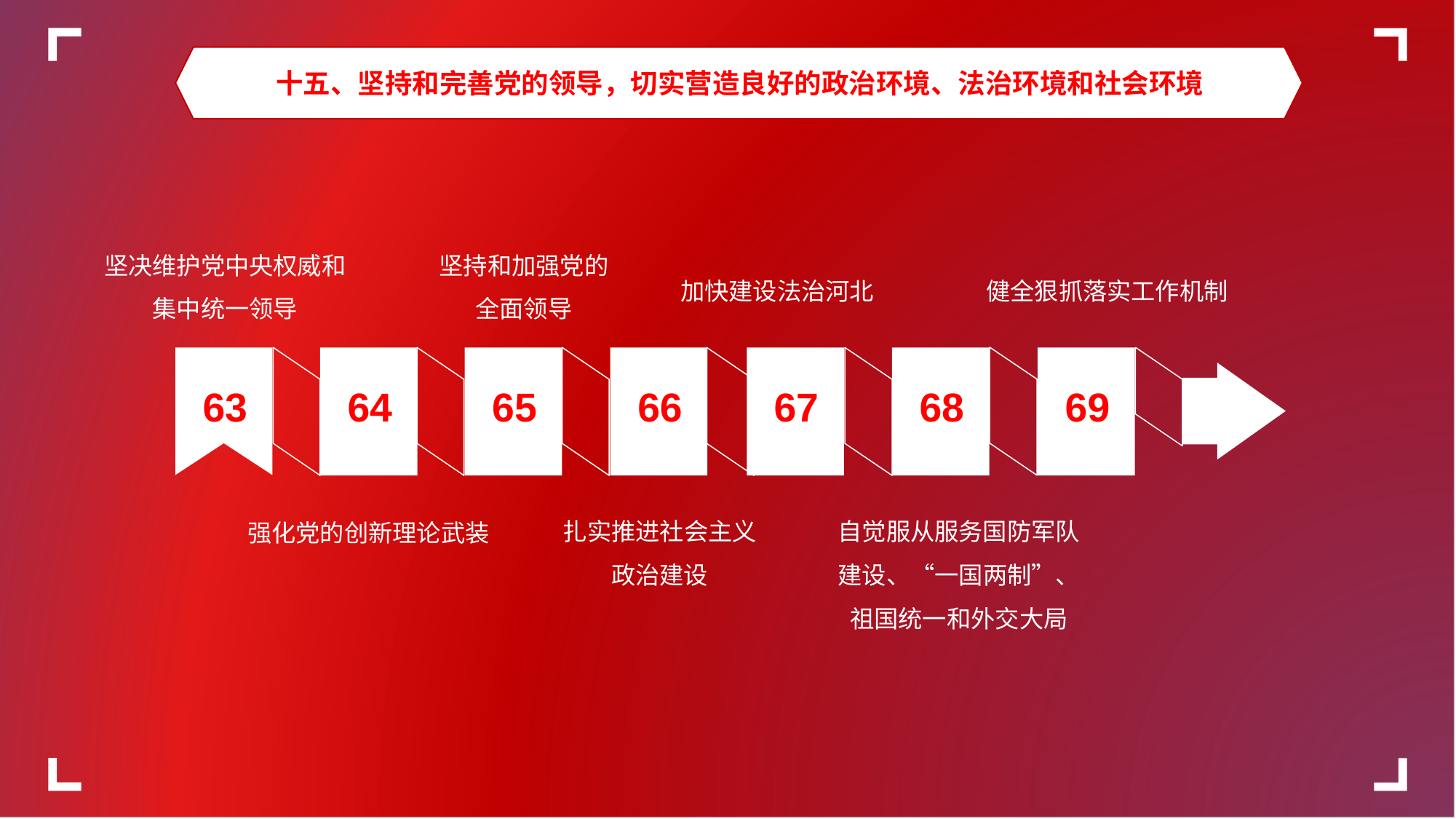

十五、坚持和完善党的领导，切实营造良好的政治环境、法治环境和社会环境
坚决维护党中央权威和集中统一领导
坚持和加强党的全面领导
加快建设法治河北
健全狠抓落实工作机制

63

64

65

66

67
68
69
扎实推进社会主义政治建设
自觉服从服务国防军队建设、“一国两制”、祖国统一和外交大局
强化党的创新理论武装